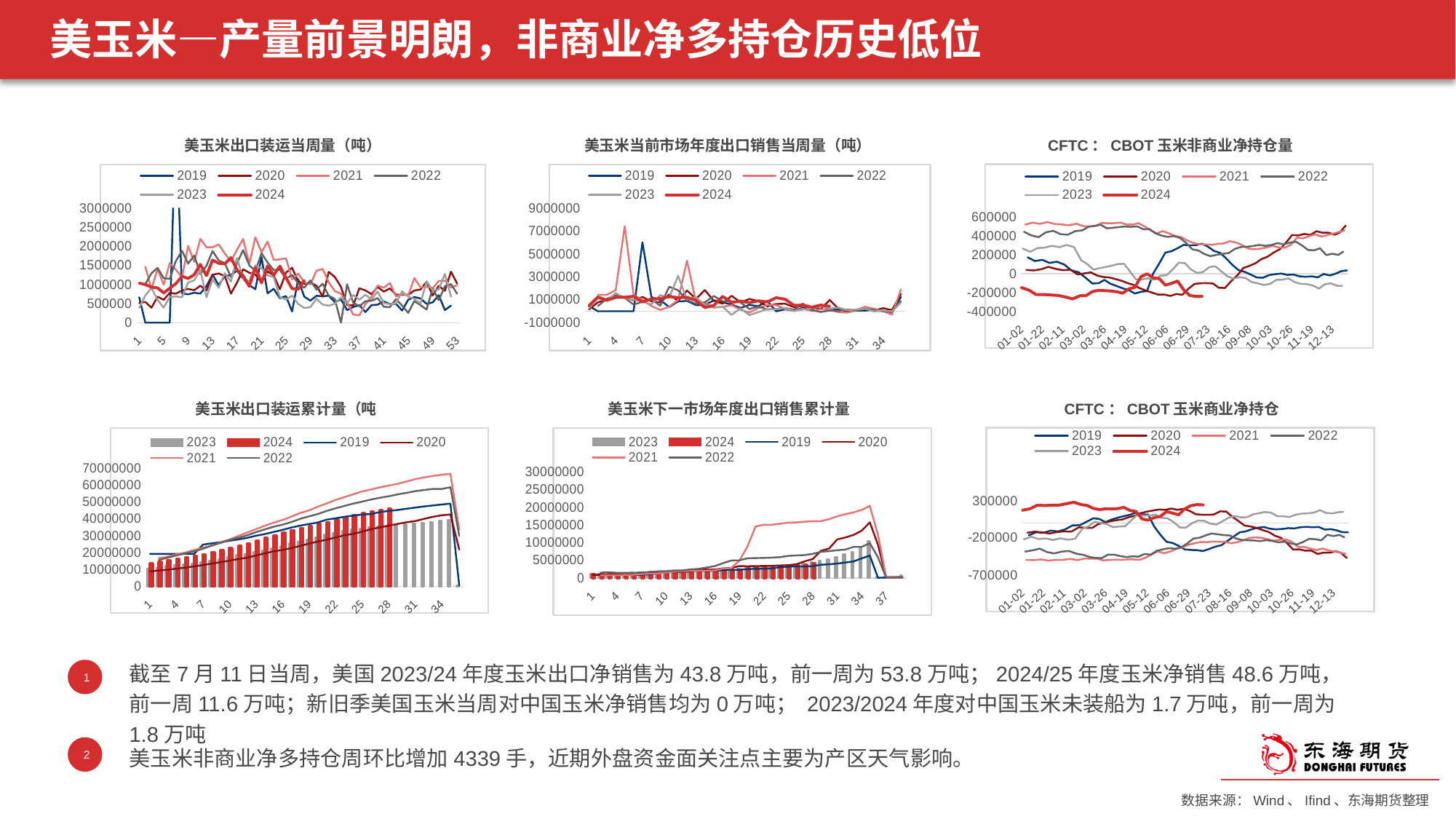

# 美玉米—产量前景明朗，非商业净多持仓历史低位
美玉米出口装运当周量（吨）

美玉米当前市场年度出口销售当周量（吨）

CFTC：CBOT玉米非商业净持仓量

### Chart

| Category | 2019 | 2020 | 2021 | 2022 | 2023 | 2024 |
|---|---|---|---|---|---|---|
| 1 | 664975.0 | 514555.0 | None | None | 387077.0 | 1037102.0 |
| 2 | 0.0 | 544677.0 | 1464289.0 | 1011806.0 | 715740.0 | 1000420.0 |
| 3 | 0.0 | 392060.0 | 886650.0 | 1297657.0 | 912584.0 | 931753.0 |
| 4 | 0.0 | 681932.0 | 1413986.0 | 1436867.0 | 598291.0 | 911350.0 |
| 5 | 0.0 | 599003.0 | 995496.0 | 1166611.0 | 394890.0 | 782753.0 |
| 6 | 0.0 | 782762.0 | 1565732.0 | 1149390.0 | 670541.0 | 903258.0 |
| 7 | 5489592.0 | 760882.0 | 1387132.0 | 1617553.0 | 687399.0 | 1024525.0 |
| 8 | 769089.0 | 844671.0 | 1190062.0 | 1886226.0 | 666416.0 | 1216166.0 |
| 9 | 744006.0 | 884613.0 | 2010177.0 | 1550805.0 | 1052015.0 | 1159489.0 |
| 10 | 785767.0 | 851715.0 | 1592851.0 | 1763327.0 | 1112432.0 | 1258584.0 |
| 11 | 764246.0 | 970158.0 | 2199438.0 | 1273476.0 | 1381336.0 | 1528506.0 |
| 12 | 959545.0 | 846016.0 | 1977987.0 | 1491438.0 | 668188.0 | 1234086.0 |
| 13 | 1262193.0 | 1258536.0 | 1977519.0 | 1882409.0 | 1136820.0 | 1641388.0 |
| 14 | 982982.0 | 1290271.0 | 2053351.0 | 1632992.0 | 916951.0 | 1556797.0 |
| 15 | 1224175.0 | 1222075.0 | 1816253.0 | 1560206.0 | 1298544.0 | 1546246.0 |
| 16 | 1248712.0 | 763401.0 | 1605735.0 | 1196423.0 | 1076270.0 | 1707722.0 |
| 17 | 1366047.0 | 1051505.0 | 1915231.0 | 1562052.0 | 1699186.0 | 1382349.0 |
| 18 | 1154071.0 | 1400367.0 | 2195129.0 | 1904846.0 | 1146083.0 | 1231175.0 |
| 19 | 983867.0 | 1311073.0 | 1544116.0 | 1504276.0 | 1086516.0 | 952439.0 |
| 20 | 879294.0 | 1261263.0 | 2239939.0 | 1358392.0 | 1502794.0 | 1448552.0 |
| 21 | 1720358.0 | 1061193.0 | 1849975.0 | 1821104.0 | 1434779.0 | 1044434.0 |
| 22 | 769968.0 | 1343304.0 | 2127389.0 | 1579723.0 | 1244740.0 | 1488649.0 |
| 23 | 888600.0 | 1241155.0 | 1646952.0 | 1381597.0 | 1192627.0 | 1248952.0 |
| 24 | 640918.0 | 877447.0 | 1661550.0 | 1387083.0 | 668316.0 | 1481696.0 |
| 25 | 696390.0 | 1313026.0 | 1689661.0 | 1147258.0 | 605304.0 | 1177179.0 |
| 26 | 293264.0 | 1439913.0 | 1136655.0 | 1254725.0 | 707456.0 | 894422.0 |
| 27 | 1135832.0 | 1084317.0 | 1286348.0 | 1027365.0 | 492711.0 | 879095.0 |
| 28 | 682436.0 | 1014288.0 | 1061748.0 | 916123.0 | 383830.0 | 1103800.0 |
| 29 | 578589.0 | 1050923.0 | 1003505.0 | 1109081.0 | 409142.0 | None |
| 30 | 704133.0 | 971230.0 | 1360958.0 | 867932.0 | 626168.0 | None |
| 31 | 692641.0 | 685480.0 | 1410662.0 | 1021051.0 | 478426.0 | None |
| 32 | 707893.0 | 1333065.0 | 1060049.0 | 705390.0 | 444842.0 | None |
| 33 | 539677.0 | 1196989.0 | 829180.0 | 622991.0 | 496472.0 | None |
| 34 | 611228.0 | 939091.0 | 760546.0 | 0.0 | 663383.0 | None |
| 35 | 329982.0 | 464216.0 | 529328.0 | 1007988.0 | 514958.0 | None |
| 36 | 412243.0 | 448652.5 | 211943.0 | 525800.5 | 726028.0 | None |
| 37 | 457306.0 | 901965.0 | 192003.0 | 426802.0 | 602519.0 | None |
| 38 | 278922.0 | 845178.0 | 485813.0 | 563029.0 | 729976.0 | None |
| 39 | 458330.0 | 750181.0 | 676247.0 | 574680.0 | 612369.0 | None |
| 40 | 474396.0 | 934785.0 | 974642.0 | 645508.0 | 812877.0 | None |
| 41 | 556585.0 | 815104.0 | 918143.0 | 419590.0 | 516294.0 | None |
| 42 | 489040.0 | 898018.0 | 1041681.0 | 407161.0 | 483692.0 | None |
| 43 | 494284.0 | 734183.0 | 688505.0 | 618958.0 | 505885.0 | None |
| 44 | 317879.0 | 728763.0 | 748531.0 | 450158.0 | 824884.0 | None |
| 45 | 602235.0 | 730922.0 | 718018.0 | 259441.0 | 683062.0 | None |
| 46 | 673060.0 | 844630.0 | 1167734.0 | 564394.0 | 623813.0 | None |
| 47 | 635334.0 | 871141.0 | 929019.0 | 462286.0 | 499858.0 | None |
| 48 | 494779.0 | 1072268.0 | 938435.0 | 344485.0 | 1086074.0 | None |
| 49 | 531371.0 | 714971.0 | 904632.0 | 900068.0 | 850964.0 | None |
| 50 | 720062.0 | 965375.0 | 1093543.0 | 590514.0 | 870882.0 | None |
| 51 | 331735.0 | 835664.0 | 1101432.0 | 958747.0 | 1279454.0 | None |
| 52 | 447466.0 | 1339613.0 | 921417.0 | 1012459.0 | 681465.0 | None |
| 53 | None | 1027853.0 | 985066.0 | 761797.0 | None | None |

### Chart

| Category | 2019 | 2020 | 2021 | 2022 | 2023 | 2024 |
|---|---|---|---|---|---|---|
| 1 | 459822.0 | 161888.0 | None | None | 255687.0 | 487609.0 |
| 2 | 0.0 | 784762.0 | 1437743.0 | 457675.0 | 1132142.0 | 1251109.0 |
| 3 | 0.0 | 1006873.0 | 1437562.0 | 1091257.0 | 910400.0 | 954796.0 |
| 4 | 0.0 | 1234660.0 | 1850306.0 | 1402309.0 | 1593223.0 | 1206718.0 |
| 5 | 0.0 | 1247802.0 | 7436504.0 | 1175186.0 | 1160280.0 | 1219325.0 |
| 6 | 0.0 | 968815.0 | 1448649.0 | 589080.0 | 1024499.0 | 1306889.0 |
| 7 | 6028535.0 | 1248825.0 | 999165.0 | 820041.0 | 823177.0 | 820419.0 |
| 8 | 1239914.0 | 864635.0 | 453281.0 | 1040946.0 | 598109.0 | 1082328.0 |
| 9 | 969742.0 | 769205.0 | 115888.0 | 485118.0 | 1412074.0 | 1109591.0 |
| 10 | 371981.0 | 1471165.0 | 395506.0 | 2143700.0 | 1183747.0 | 1283415.0 |
| 11 | 855944.0 | 904524.0 | 985890.0 | 1836357.0 | 3095895.0 | 1185807.0 |
| 12 | 904536.0 | 1814255.0 | 4423853.0 | 978775.0 | 1036432.0 | 1206509.0 |
| 13 | 537264.0 | 1075436.0 | 797278.0 | 636852.0 | 1246607.0 | 947995.0 |
| 14 | 547962.0 | 1848917.0 | 757039.0 | 782434.0 | 527719.0 | 325479.0 |
| 15 | 947616.0 | 906618.0 | 327741.0 | 1332871.0 | 312442.0 | 501166.0 |
| 16 | 779872.0 | 659382.0 | 387531.0 | 879212.0 | 399972.0 | 1298418.0 |
| 17 | 586461.0 | 1356689.0 | 521277.0 | 866755.0 | -315639.0 | 758466.0 |
| 18 | 287569.0 | 774632.0 | 137375.0 | 782543.0 | 257279.0 | 889185.0 |
| 19 | 553334.0 | 1073237.0 | -113360.0 | 192739.0 | -338974.0 | 742177.0 |
| 20 | 442080.0 | 884162.0 | 277573.0 | 413633.0 | -75153.0 | 911151.0 |
| 21 | 906765.0 | 427185.0 | 555918.0 | 151646.0 | 186695.0 | 810148.0 |
| 22 | -8788.0 | 633971.0 | 531106.0 | 185760.0 | 172709.0 | 1180938.0 |
| 23 | 168503.0 | 660727.0 | 189589.0 | 280416.0 | 273255.0 | 1056111.0 |
| 24 | 38402.0 | 357792.0 | 17994.0 | 140935.0 | 35988.0 | 511432.0 |
| 25 | 294912.0 | 461650.0 | 216284.0 | 671919.0 | 140387.0 | 542177.0 |
| 26 | 175561.0 | 361061.0 | 14979.0 | 88795.0 | 251693.0 | 357152.0 |
| 27 | 505396.0 | 195242.0 | 173177.0 | -66577.0 | 468432.0 | 538331.0 |
| 28 | 200009.0 | 981068.0 | 138817.0 | 59027.0 | 236809.0 | 437840.0 |
| 29 | 121196.0 | 220585.0 | -88491.0 | 33899.0 | 311929.0 | None |
| 30 | 143091.0 | -29321.0 | -115231.0 | 150302.0 | 107521.0 | None |
| 31 | 42564.0 | 101596.0 | 68215.0 | 57914.0 | 150434.0 | None |
| 32 | 56149.0 | 377188.0 | 377553.0 | 191813.0 | 233471.0 | None |
| 33 | 119267.0 | 61574.0 | 216499.0 | 99321.0 | -22726.0 | None |
| 34 | -2540.0 | 270350.0 | 6592.0 | 0.0 | 71737.0 | None |
| 35 | -82114.5 | 95759.0 | -300837.0 | -16380.0 | -15236.0 | None |
| 36 | 1232510.0 | 1505180.5 | 1898237.0 | 861137.0 | 753298.0 | None |

### Chart

| Category | 2019 | 2020 | 2021 | 2022 | 2023 | 2024 |
|---|---|---|---|---|---|---|
| 01-02 | None | None | None | None | None | -146728.0 |
| 01-03 | None | None | None | None | 267532.0 | None |
| 01-04 | None | None | None | 445481.0 | None | None |
| 01-05 | None | None | 521097.0 | None | None | None |
| 01-07 | None | 40231.0 | None | None | None | None |
| 01-08 | 174337.0 | None | None | None | None | None |
| 01-09 | None | None | None | None | None | -173033.0 |
| 01-10 | None | None | None | None | 233795.0 | None |
| 01-11 | None | None | None | 407492.0 | None | None |
| 01-12 | None | None | 542123.0 | None | None | None |
| 01-14 | None | 35915.0 | None | None | None | None |
| 01-15 | 134858.0 | None | None | None | None | None |
| 01-16 | None | None | None | None | None | -219968.0 |
| 01-17 | None | None | None | None | 271873.0 | None |
| 01-18 | None | None | None | 388138.0 | None | None |
| 01-19 | None | None | 528651.0 | None | None | None |
| 01-21 | None | 48023.0 | None | None | None | None |
| 01-22 | 148002.0 | None | None | None | None | None |
| 01-23 | None | None | None | None | None | -219200.0 |
| 01-24 | None | None | None | None | 277369.0 | None |
| 01-25 | None | None | None | 439098.0 | None | None |
| 01-26 | None | None | 547677.0 | None | None | None |
| 01-28 | None | 73420.0 | None | None | None | None |
| 01-29 | 114872.0 | None | None | None | None | None |
| 01-30 | None | None | None | None | None | -224832.0 |
| 01-31 | None | None | None | None | 296812.0 | None |
| 02-01 | None | None | None | 455220.0 | None | None |
| 02-02 | None | None | 528514.0 | None | None | None |
| 02-04 | None | 52619.0 | None | None | None | None |
| 02-05 | 128217.0 | None | None | None | None | None |
| 02-06 | None | None | None | None | None | -229422.0 |
| 02-07 | None | None | None | None | 282350.0 | None |
| 02-08 | None | None | None | 419602.0 | None | None |
| 02-09 | None | None | 522432.0 | None | None | None |
| 02-11 | None | 38221.0 | None | None | None | None |
| 02-12 | 98302.0 | None | None | None | None | None |
| 02-13 | None | None | None | None | None | -245939.0 |
| 02-14 | None | None | None | None | 304712.0 | None |
| 02-15 | None | None | None | 414492.0 | None | None |
| 02-16 | None | None | 514459.0 | None | None | None |
| 02-18 | None | 43773.0 | None | None | None | None |
| 02-19 | 35832.0 | None | None | None | None | None |
| 02-20 | None | None | None | None | None | -266067.0 |
| 02-21 | None | None | None | None | 283023.0 | None |
| 02-22 | None | None | None | 451742.0 | None | None |
| 02-23 | None | None | 529834.0 | None | None | None |
| 02-25 | None | -7132.0 | None | None | None | None |
| 02-26 | 14943.0 | None | None | None | None | None |
| 02-27 | None | None | None | None | None | -232604.0 |
| 02-28 | None | None | None | None | 143131.0 | None |
| 03-01 | None | None | None | 460938.0 | None | None |
| 03-02 | None | None | 503765.0 | None | None | None |
| 03-03 | None | 5565.0 | None | None | None | None |
| 03-05 | -46317.0 | None | None | None | None | -230887.0 |
| 03-07 | None | None | None | None | 103272.0 | None |
| 03-08 | None | None | None | 498033.0 | None | None |
| 03-09 | None | None | 503398.0 | None | None | None |
| 03-10 | None | 14852.0 | None | None | None | None |
| 03-12 | -102317.0 | None | None | None | None | -189030.0 |
| 03-14 | None | None | None | None | 43777.0 | None |
| 03-15 | None | None | None | 507206.0 | None | None |
| 03-16 | None | None | 509084.0 | None | None | None |
| 03-17 | None | -18310.0 | None | None | None | None |
| 03-19 | -100695.0 | None | None | None | None | -175513.0 |
| 03-21 | None | None | None | None | 59476.0 | None |
| 03-22 | None | None | None | 519356.0 | None | None |
| 03-23 | None | None | 538700.0 | None | None | None |
| 03-24 | None | -33526.0 | None | None | None | None |
| 03-26 | -64940.0 | None | None | None | None | -178021.0 |
| 03-28 | None | None | None | None | 71528.0 | None |
| 03-29 | None | None | None | 482092.0 | None | None |
| 03-30 | None | None | 535345.0 | None | None | None |
| 03-31 | None | -38936.0 | None | None | None | None |
| 04-02 | -105111.0 | None | None | None | None | -181336.0 |
| 04-04 | None | None | None | None | 85690.0 | None |
| 04-05 | None | None | None | 487073.0 | None | None |
| 04-06 | None | None | 536152.0 | None | None | None |
| 04-07 | None | -55775.0 | None | None | None | None |
| 04-09 | -129238.0 | None | None | None | None | -190191.0 |
| 04-11 | None | None | None | None | 103309.0 | None |
| 04-12 | None | None | None | 495581.0 | None | None |
| 04-13 | None | None | 543286.0 | None | None | None |
| 04-14 | None | -73294.0 | None | None | None | None |
| 04-16 | -154491.0 | None | None | None | None | -204857.0 |
| 04-18 | None | None | None | None | 105636.0 | None |
| 04-19 | None | None | None | 500612.0 | None | None |
| 04-20 | None | None | 522745.0 | None | None | None |
| 04-21 | None | -98477.0 | None | None | None | None |
| 04-23 | -173142.0 | None | None | None | None | -160168.0 |
| 04-25 | None | None | None | None | 24648.0 | None |
| 04-26 | None | None | None | 497625.0 | None | None |
| 04-27 | None | None | 521563.0 | None | None | None |
| 04-28 | None | -118448.0 | None | None | None | None |
| 04-30 | -208292.0 | None | None | None | None | -143424.0 |
| 05-02 | None | None | None | None | -60633.0 | None |
| 05-03 | None | None | None | 501865.0 | None | None |
| 05-04 | None | None | 536146.0 | None | None | None |
| 05-05 | None | -153090.0 | None | None | None | None |
| 05-07 | -191048.0 | None | None | None | None | -31354.0 |
| 05-09 | None | None | None | None | -59093.0 | None |
| 05-10 | None | None | None | 470908.0 | None | None |
| 05-11 | None | None | 500856.0 | None | None | None |
| 05-12 | None | -177571.0 | None | None | None | None |
| 05-14 | -183889.0 | None | None | None | None | 224.0 |
| 05-16 | None | None | None | None | -48459.0 | None |
| 05-17 | None | None | None | 473743.0 | None | None |
| 05-18 | None | None | 459478.0 | None | None | None |
| 05-19 | None | -199046.0 | None | None | None | None |
| 05-21 | 3245.0 | None | None | None | None | -41827.0 |
| 05-23 | None | None | None | None | -62267.0 | None |
| 05-24 | None | None | None | 427848.0 | None | None |
| 05-25 | None | None | 428426.0 | None | None | None |
| 05-26 | None | -220075.0 | None | None | None | None |
| 05-28 | 109994.0 | None | None | None | None | -51632.0 |
| 05-30 | None | None | None | None | -20407.0 | None |
| 05-31 | None | None | None | 404200.0 | None | None |
| 06-01 | None | None | 452376.0 | None | None | None |
| 06-02 | None | -219438.0 | None | None | None | None |
| 06-04 | 224015.0 | None | None | None | None | -119933.0 |
| 06-06 | None | None | None | None | -14771.0 | None |
| 06-07 | None | None | None | 391264.0 | None | None |
| 06-08 | None | None | 428428.0 | None | None | None |
| 06-09 | None | -235013.0 | None | None | None | None |
| 06-11 | 239375.0 | None | None | None | None | -101032.0 |
| 06-13 | None | None | None | None | 45092.0 | None |
| 06-14 | None | None | None | 399775.0 | None | None |
| 06-15 | None | None | 401376.0 | None | None | None |
| 06-16 | None | -214658.0 | None | None | None | None |
| 06-18 | 270346.0 | None | None | None | None | -76711.0 |
| 06-20 | None | None | None | None | 118773.0 | None |
| 06-21 | None | None | None | 380169.0 | None | None |
| 06-22 | None | None | 388411.0 | None | None | None |
| 06-23 | None | -221976.0 | None | None | None | None |
| 06-25 | 307201.0 | None | None | None | None | -169783.0 |
| 06-27 | None | None | None | None | 113438.0 | None |
| 06-28 | None | None | None | 328102.0 | None | None |
| 06-29 | None | None | 352967.0 | None | None | None |
| 06-30 | None | -157444.0 | None | None | None | None |
| 07-02 | 300799.0 | None | None | None | None | -228711.0 |
| 07-03 | None | None | None | None | 46403.0 | None |
| 07-05 | None | None | None | 260705.0 | None | None |
| 07-06 | None | None | 326814.0 | None | None | None |
| 07-07 | None | -107239.0 | None | None | None | None |
| 07-09 | 303206.0 | None | None | None | None | -239941.0 |
| 07-11 | None | None | None | None | 7811.0 | None |
| 07-12 | None | None | None | 247156.0 | None | None |
| 07-13 | None | None | 312979.0 | None | None | None |
| 07-14 | None | -99689.0 | None | None | None | None |
| 07-16 | 318221.0 | None | None | None | None | -238816.0 |
| 07-18 | None | None | None | None | 19870.0 | None |
| 07-19 | None | None | None | 209940.0 | None | None |
| 07-20 | None | None | 311529.0 | None | None | None |
| 07-21 | None | -98854.0 | None | None | None | None |
| 07-23 | 287036.0 | None | None | None | None | None |
| 07-25 | None | None | None | None | 70476.0 | None |
| 07-26 | None | None | None | 186528.0 | None | None |
| 07-27 | None | None | 306677.0 | None | None | None |
| 07-28 | None | -102419.0 | None | None | None | None |
| 07-30 | 241659.0 | None | None | None | None | None |
| 08-01 | None | None | None | None | 80074.0 | None |
| 08-02 | None | None | None | 201355.0 | None | None |
| 08-03 | None | None | 318043.0 | None | None | None |
| 08-04 | None | -148441.0 | None | None | None | None |
| 08-06 | 221620.0 | None | None | None | None | None |
| 08-08 | None | None | None | None | 25727.0 | None |
| 08-09 | None | None | None | 210786.0 | None | None |
| 08-10 | None | None | 321559.0 | None | None | None |
| 08-11 | None | -149902.0 | None | None | None | None |
| 08-13 | 161639.0 | None | None | None | None | None |
| 08-15 | None | None | None | None | -26966.0 | None |
| 08-16 | None | None | None | 220129.0 | None | None |
| 08-17 | None | None | 345846.0 | None | None | None |
| 08-18 | None | -77166.0 | None | None | None | None |
| 08-20 | 94084.0 | None | None | None | None | None |
| 08-22 | None | None | None | None | -51550.0 | None |
| 08-23 | None | None | None | 263243.0 | None | None |
| 08-24 | None | None | 330967.0 | None | None | None |
| 08-25 | None | -17387.0 | None | None | None | None |
| 08-27 | 38944.0 | None | None | None | None | None |
| 08-29 | None | None | None | None | -35813.0 | None |
| 08-30 | None | None | None | 283397.0 | None | None |
| 08-31 | None | None | 304172.0 | None | None | None |
| 09-01 | None | 61251.0 | None | None | None | None |
| 09-03 | 21012.0 | None | None | None | None | None |
| 09-05 | None | None | None | None | -45632.0 | None |
| 09-06 | None | None | None | 286547.0 | None | None |
| 09-07 | None | None | 267777.0 | None | None | None |
| 09-08 | None | 83689.0 | None | None | None | None |
| 09-10 | -7478.0 | None | None | None | None | None |
| 09-12 | None | None | None | None | -87988.0 | None |
| 09-13 | None | None | None | 294569.0 | None | None |
| 09-14 | None | None | 258634.0 | None | None | None |
| 09-15 | None | 111834.0 | None | None | None | None |
| 09-17 | -38740.0 | None | None | None | None | None |
| 09-19 | None | None | None | None | -101233.0 | None |
| 09-20 | None | None | None | 305677.0 | None | None |
| 09-21 | None | None | 265501.0 | None | None | None |
| 09-22 | None | 156894.0 | None | None | None | None |
| 09-24 | -41921.0 | None | None | None | None | None |
| 09-26 | None | None | None | None | -118540.0 | None |
| 09-27 | None | None | None | 296622.0 | None | None |
| 09-28 | None | None | 278546.0 | None | None | None |
| 09-29 | None | 181892.0 | None | None | None | None |
| 10-01 | -14006.0 | None | None | None | None | None |
| 10-03 | None | None | None | None | -107544.0 | None |
| 10-04 | None | None | None | 304962.0 | None | None |
| 10-05 | None | None | 297005.0 | None | None | None |
| 10-06 | None | 225674.0 | None | None | None | None |
| 10-08 | -4262.0 | None | None | None | None | None |
| 10-10 | None | None | None | None | -64784.0 | None |
| 10-11 | None | None | None | 325121.0 | None | None |
| 10-12 | None | None | 279288.0 | None | None | None |
| 10-13 | None | 259987.0 | None | None | None | None |
| 10-15 | 3347.0 | None | None | None | None | None |
| 10-17 | None | None | None | None | -62554.0 | None |
| 10-18 | None | None | None | 312419.0 | None | None |
| 10-19 | None | None | 277029.0 | None | None | None |
| 10-20 | None | 329908.0 | None | None | None | None |
| 10-22 | -11379.0 | None | None | None | None | None |
| 10-24 | None | None | None | None | -48280.0 | None |
| 10-25 | None | None | None | 329784.0 | None | None |
| 10-26 | None | None | 307810.0 | None | None | None |
| 10-27 | None | 411013.0 | None | None | None | None |
| 10-29 | -8053.0 | None | None | None | None | None |
| 10-31 | None | None | None | None | -87696.0 | None |
| 11-01 | None | None | None | 340788.0 | None | None |
| 11-02 | None | None | 383109.0 | None | None | None |
| 11-03 | None | 406203.0 | None | None | None | None |
| 11-05 | -25987.0 | None | None | None | None | None |
| 11-07 | None | None | None | None | -106041.0 | None |
| 11-08 | None | None | None | 301554.0 | None | None |
| 11-09 | None | None | 375298.0 | None | None | None |
| 11-10 | None | 422659.0 | None | None | None | None |
| 11-12 | -31986.0 | None | None | None | None | None |
| 11-14 | None | None | None | None | -109200.0 | None |
| 11-15 | None | None | None | 252908.0 | None | None |
| 11-16 | None | None | 399186.0 | None | None | None |
| 11-17 | None | 411500.0 | None | None | None | None |
| 11-19 | -26494.0 | None | None | None | None | None |
| 11-21 | None | None | None | None | -124006.0 | None |
| 11-22 | None | None | None | 248765.0 | None | None |
| 11-23 | None | None | 417089.0 | None | None | None |
| 11-24 | None | 451339.0 | None | None | None | None |
| 11-26 | -37462.0 | None | None | None | None | None |
| 11-28 | None | None | None | None | -157148.0 | None |
| 11-29 | None | None | None | 270242.0 | None | None |
| 11-30 | None | None | 394912.0 | None | None | None |
| 12-01 | None | 434952.0 | None | None | None | None |
| 12-03 | -1936.0 | None | None | None | None | None |
| 12-05 | None | None | None | None | -110439.0 | None |
| 12-06 | None | None | None | 198375.0 | None | None |
| 12-07 | None | None | 410814.0 | None | None | None |
| 12-08 | None | 434765.0 | None | None | None | None |
| 12-10 | -17821.0 | None | None | None | None | None |
| 12-12 | None | None | None | None | -101215.0 | None |
| 12-13 | None | None | None | 212230.0 | None | None |
| 12-14 | None | None | 426621.0 | None | None | None |
| 12-15 | None | 414234.0 | None | None | None | None |
| 12-17 | 2668.0 | None | None | None | None | None |
| 12-19 | None | None | None | None | -127570.0 | None |
| 12-20 | None | None | None | 199980.0 | None | None |
| 12-21 | None | 436455.0 | 445320.0 | None | None | None |
| 12-24 | 26634.0 | None | None | None | None | None |
| 12-26 | None | None | None | None | -127651.0 | None |
| 12-27 | None | None | None | 235133.0 | None | None |
| 12-28 | None | None | 458176.0 | None | None | None |
| 12-29 | None | 510548.0 | None | None | None | None |
| 12-31 | 36249.0 | None | None | None | None | None |
美玉米出口装运累计量（吨
美玉米下一市场年度出口销售累计量

CFTC：CBOT玉米商业净持仓

### Chart

| Category | 2023 | 2024 | 2019 | 2020 | 2021 | 2022 |
|---|---|---|---|---|---|---|
| 1 | 10383973.0 | 13427198.0 | 19266614.0 | 8889582.0 | None | None |
| 2 | 11099713.0 | 14427618.0 | 19266614.0 | 9434259.0 | 16720616.0 | 15664575.0 |
| 3 | 12012297.0 | 15359371.0 | 19266614.0 | 9826319.0 | 17607266.0 | 16962232.0 |
| 4 | 12610588.0 | 16270721.0 | 19266614.0 | 10508251.0 | 19021252.0 | 18399099.0 |
| 5 | 13005478.0 | 17053474.0 | 19266614.0 | 11107254.0 | 20016748.0 | 19565710.0 |
| 6 | 13676019.0 | 17956732.0 | 19266614.0 | 11890016.0 | 21582480.0 | 20715100.0 |
| 7 | 14363418.0 | 18981257.0 | 24756206.0 | 12650898.0 | 22969612.0 | 22332653.0 |
| 8 | 15029834.0 | 20197423.0 | 25525295.0 | 13495569.0 | 24159674.0 | 24218879.0 |
| 9 | 16081849.0 | 21356912.0 | 26269301.0 | 14380182.0 | 26169851.0 | 25769684.0 |
| 10 | 17193281.0 | 22615496.0 | 27055068.0 | 15231897.0 | 27762702.0 | 27533011.0 |
| 11 | 18574617.0 | 24144002.0 | 27819314.0 | 16202055.0 | 29962140.0 | 28806487.0 |
| 12 | 19242805.0 | 25378088.0 | 28778859.0 | 17048071.0 | 31940127.0 | 30297925.0 |
| 13 | 20379625.0 | 27019476.0 | 30041052.0 | 18306607.0 | 33917646.0 | 32180334.0 |
| 14 | 21296576.0 | 28576273.0 | 31024034.0 | 19596878.0 | 35970997.0 | 33813326.0 |
| 15 | 22595120.0 | 30122519.0 | 32248209.0 | 20818953.0 | 37787250.0 | 35373532.0 |
| 16 | 23671390.0 | 31830241.0 | 33496921.0 | 21582354.0 | 39392985.0 | 36569955.0 |
| 17 | 25370576.0 | 33212590.0 | 34862968.0 | 22633859.0 | 41308216.0 | 38132007.0 |
| 18 | 26516659.0 | 34443765.0 | 36017039.0 | 24034226.0 | 43503345.0 | 40036853.0 |
| 19 | 27603175.0 | 35396204.0 | 37000906.0 | 25345299.0 | 45047461.0 | 41541129.0 |
| 20 | 29105969.0 | 36844756.0 | 37880200.0 | 26606562.0 | 47287400.0 | 42899521.0 |
| 21 | 30540748.0 | 37889190.0 | 39600558.0 | 27667755.0 | 49137375.0 | 44720625.0 |
| 22 | 31785488.0 | 39377839.0 | 40370526.0 | 29011059.0 | 51264764.0 | 46300348.0 |
| 23 | 32978115.0 | 40626791.0 | 41259126.0 | 30252214.0 | 52911716.0 | 47681945.0 |
| 24 | 33646431.0 | 42108487.0 | 41900044.0 | 31129661.0 | 54573266.0 | 49069028.0 |
| 25 | 34251735.0 | 43285666.0 | 42596434.0 | 32442687.0 | 56262927.0 | 50216286.0 |
| 26 | 34959191.0 | 44180088.0 | 42889698.0 | 33882600.0 | 57399582.0 | 51471011.0 |
| 27 | 35451902.0 | 45059183.0 | 44025530.0 | 34966917.0 | 58685930.0 | 52498376.0 |
| 28 | 35835732.0 | 46162983.0 | 44707966.0 | 35981205.0 | 59747678.0 | 53414499.0 |
| 29 | 36244874.0 | None | 45286555.0 | 37032128.0 | 60751183.0 | 54523580.0 |
| 30 | 36871042.0 | None | 45990688.0 | 38003358.0 | 62112141.0 | 55391512.0 |
| 31 | 37349468.0 | None | 46683329.0 | 38688838.0 | 63522803.0 | 56412563.0 |
| 32 | 37794310.0 | None | 47391222.0 | 40021903.0 | 64582852.0 | 57117953.0 |
| 33 | 38290782.0 | None | 47930899.0 | 41218892.0 | 65412032.0 | 57740944.0 |
| 34 | 38954165.0 | None | 48542127.0 | 42157983.0 | 66172578.0 | 57740944.0 |
| 35 | 39469123.0 | None | 49063111.0 | 42622199.0 | 66701906.0 | 58748932.0 |
| 36 | 726028.0 | None | 412243.0 | 21759752.0 | 33562896.0 | 29900266.5 |

### Chart

| Category | 2023 | 2024 | 2019 | 2020 | 2021 | 2022 |
|---|---|---|---|---|---|---|
| 1 | 1161434.0 | 1072704.0 | 867926.0 | 815618.0 | None | None |
| 2 | 1248444.0 | 1092704.0 | 867926.0 | 1022618.0 | 757003.0 | 1512040.0 |
| 3 | 1263944.0 | 1130345.0 | 867926.0 | 1024618.0 | 803433.0 | 1617040.0 |
| 4 | 1427126.0 | 1274835.0 | 867926.0 | 1168194.0 | 803433.0 | 1452040.0 |
| 5 | 1437126.0 | 1274835.0 | 867926.0 | 1258923.0 | 887253.0 | 1452040.0 |
| 6 | 1537126.0 | 1277135.0 | 867926.0 | 1258923.0 | 899420.0 | 1452040.0 |
| 7 | 1562674.0 | 1454840.0 | 897096.0 | 1259939.0 | 1082032.0 | 1565540.0 |
| 8 | 1562674.0 | 1619840.0 | 1017547.0 | 1373559.0 | 1227912.0 | 1682916.0 |
| 9 | 1675837.0 | 1619840.0 | 1298447.0 | 1473591.0 | 1266751.0 | 1905760.0 |
| 10 | 1859363.0 | 1619840.0 | 1773024.0 | 1601691.0 | 1554042.0 | 1928620.0 |
| 11 | 1952412.0 | 1619840.0 | 1833024.0 | 1657764.0 | 1794918.0 | 2132620.0 |
| 12 | 1974212.0 | 1746256.0 | 1918460.0 | 1740695.0 | 1939490.0 | 2138716.0 |
| 13 | 2000402.0 | 1757654.0 | 2011424.0 | 1761016.0 | 1999490.0 | 2425516.0 |
| 14 | 2000402.0 | 1767154.0 | 2011424.0 | 2369786.0 | 2049490.0 | 2570751.0 |
| 15 | 2422402.0 | 1832154.0 | 2029853.0 | 2432709.0 | 2102068.0 | 2973834.0 |
| 16 | 2422402.0 | 2094436.0 | 2032853.0 | 2376802.0 | 2131570.0 | 3363384.0 |
| 17 | 2543359.0 | 2128094.0 | 2242317.0 | 2715843.0 | 2684944.0 | 4206824.0 |
| 18 | 2626421.0 | 2177224.0 | 2249217.0 | 2813365.0 | 2791116.0 | 4944693.0 |
| 19 | 2700419.0 | 2305462.0 | 2330046.0 | 3367860.0 | 4874761.0 | 4991328.0 |
| 20 | 2752518.0 | 2610414.0 | 2513925.0 | 3338501.0 | 8936560.0 | 5579790.0 |
| 21 | 3065166.0 | 2798177.0 | 2590393.0 | 3385001.0 | 14627909.0 | 5638083.0 |
| 22 | 2958383.0 | 2911434.0 | 2613851.0 | 3412510.0 | 15067402.0 | 5686831.0 |
| 23 | 2979438.0 | 2980897.0 | 2707958.0 | 3438448.0 | 15093778.0 | 5760379.0 |
| 24 | 3026587.0 | 3074537.0 | 3068792.0 | 3553218.0 | 15369873.0 | 5899245.0 |
| 25 | 3150124.0 | 3213835.0 | 3178904.0 | 3630206.0 | 15680682.0 | 6257652.0 |
| 26 | 3568155.0 | 3525373.0 | 3335155.0 | 3892926.0 | 15748317.0 | 6376911.0 |
| 27 | 4038962.0 | 3641869.0 | 3226793.0 | 4706271.0 | 15946535.0 | 6488148.0 |
| 28 | 4530557.0 | 4127550.0 | 3359790.0 | 5361711.0 | 16079746.0 | 6836304.0 |
| 29 | 4866313.0 | None | 3746404.0 | 7688898.0 | 16127439.0 | 7406508.0 |
| 30 | 5215165.0 | None | 3876012.0 | 8327612.0 | 16656695.0 | 7600233.0 |
| 31 | 5973531.0 | None | 4073046.0 | 10927115.0 | 17486859.0 | 7856918.0 |
| 32 | 6678225.0 | None | 4380637.0 | 11480259.0 | 18088671.0 | 8048258.0 |
| 33 | 7351724.0 | None | 4682245.0 | 12203604.0 | 18598658.0 | 8798298.0 |
| 34 | 8343502.0 | None | 5541141.0 | 13384102.0 | 19282694.0 | 8798298.0 |
| 35 | 10406627.0 | None | 6367972.5 | 15773226.0 | 20442235.0 | 9864323.0 |
| 36 | 145020.0 | None | 60000.0 | 9403575.0 | 12244583.5 | 5885910.0 |
| 37 | 145020.0 | None | 124914.0 | 205960.0 | 333246.0 | 90480.0 |
| 38 | 160260.0 | None | 124914.0 | 205960.0 | 333246.0 | 90480.0 |
| 39 | 771649.0 | None | 127441.0 | 205960.0 | 333246.0 | 250480.0 |

### Chart

| Category | 2019 | 2020 | 2021 | 2022 | 2023 | 2024 |
|---|---|---|---|---|---|---|
| 01-02 | None | None | None | None | None | 175098.0 |
| 01-03 | None | None | None | None | -217117.0 | None |
| 01-04 | None | None | None | -382800.0 | None | None |
| 01-05 | None | None | -494812.0 | None | None | None |
| 01-07 | None | -128356.0 | None | None | None | None |
| 01-08 | -163644.0 | None | None | None | None | None |
| 01-09 | None | None | None | None | None | 194021.0 |
| 01-10 | None | None | None | None | -182611.0 | None |
| 01-11 | None | None | None | -366833.0 | None | None |
| 01-12 | None | None | -497525.0 | None | None | None |
| 01-14 | None | -114310.0 | None | None | None | None |
| 01-15 | -122149.0 | None | None | None | None | None |
| 01-16 | None | None | None | None | None | 242217.0 |
| 01-17 | None | None | None | None | -213798.0 | None |
| 01-18 | None | None | None | -342687.0 | None | None |
| 01-19 | None | None | -489112.0 | None | None | None |
| 01-21 | None | -124320.0 | None | None | None | None |
| 01-22 | -129597.0 | None | None | None | None | None |
| 01-23 | None | None | None | None | None | 238826.0 |
| 01-24 | None | None | None | None | -205662.0 | None |
| 01-25 | None | None | None | -389471.0 | None | None |
| 01-26 | None | None | -505016.0 | None | None | None |
| 01-28 | None | -139821.0 | None | None | None | None |
| 01-29 | -100838.0 | None | None | None | None | None |
| 01-30 | None | None | None | None | None | 241727.0 |
| 01-31 | None | None | None | None | -225622.0 | None |
| 02-01 | None | None | None | -407663.0 | None | None |
| 02-02 | None | None | -495574.0 | None | None | None |
| 02-04 | None | -120527.0 | None | None | None | None |
| 02-05 | -111131.0 | None | None | None | None | None |
| 02-06 | None | None | None | None | None | 243991.0 |
| 02-07 | None | None | None | None | -204425.0 | None |
| 02-08 | None | None | None | -382874.0 | None | None |
| 02-09 | None | None | -495011.0 | None | None | None |
| 02-11 | None | -110159.0 | None | None | None | None |
| 02-12 | -82489.0 | None | None | None | None | None |
| 02-13 | None | None | None | None | None | 263504.0 |
| 02-14 | None | None | None | None | -223604.0 | None |
| 02-15 | None | None | None | -374969.0 | None | None |
| 02-16 | None | None | -481346.0 | None | None | None |
| 02-18 | None | -113831.0 | None | None | None | None |
| 02-19 | -28489.0 | None | None | None | None | None |
| 02-20 | None | None | None | None | None | 282468.0 |
| 02-21 | None | None | None | None | -209635.0 | None |
| 02-22 | None | None | None | -410962.0 | None | None |
| 02-23 | None | None | -497804.0 | None | None | None |
| 02-25 | None | -56033.0 | None | None | None | None |
| 02-26 | -27248.0 | None | None | None | None | None |
| 02-27 | None | None | None | None | None | 250628.0 |
| 02-28 | None | None | None | None | -75346.0 | None |
| 03-01 | None | None | None | -427812.0 | None | None |
| 03-02 | None | None | -476208.0 | None | None | None |
| 03-03 | None | -62371.0 | None | None | None | None |
| 03-05 | 24139.0 | None | None | None | None | 239461.0 |
| 03-07 | None | None | None | None | -44172.0 | None |
| 03-08 | None | None | None | -456684.0 | None | None |
| 03-09 | None | None | -478215.0 | None | None | None |
| 03-10 | None | -64049.0 | None | None | None | None |
| 03-12 | 66192.0 | None | None | None | None | 199050.0 |
| 03-14 | None | None | None | None | 19683.0 | None |
| 03-15 | None | None | None | -468758.0 | None | None |
| 03-16 | None | None | -478665.0 | None | None | None |
| 03-17 | None | -13134.0 | None | None | None | None |
| 03-19 | 56534.0 | None | None | None | None | 183490.0 |
| 03-21 | None | None | None | None | 3793.0 | None |
| 03-22 | None | None | None | -470715.0 | None | None |
| 03-23 | None | None | -501298.0 | None | None | None |
| 03-24 | None | 7434.0 | None | None | None | None |
| 03-26 | 13025.0 | None | None | None | None | 194599.0 |
| 03-28 | None | None | None | None | -12518.0 | None |
| 03-29 | None | None | None | -424699.0 | None | None |
| 03-30 | None | None | -495989.0 | None | None | None |
| 03-31 | None | 25914.0 | None | None | None | None |
| 04-02 | 49331.0 | None | None | None | None | 192640.0 |
| 04-04 | None | None | None | None | -53314.0 | None |
| 04-05 | None | None | None | -424154.0 | None | None |
| 04-06 | None | None | -491962.0 | None | None | None |
| 04-07 | None | 39743.0 | None | None | None | None |
| 04-09 | 73926.0 | None | None | None | None | 195882.0 |
| 04-11 | None | None | None | None | -45283.0 | None |
| 04-12 | None | None | None | -443706.0 | None | None |
| 04-13 | None | None | -494687.0 | None | None | None |
| 04-14 | None | 50915.0 | None | None | None | None |
| 04-16 | 94462.0 | None | None | None | None | 214170.0 |
| 04-18 | None | None | None | None | -41244.0 | None |
| 04-19 | None | None | None | -456269.0 | None | None |
| 04-20 | None | None | -488504.0 | None | None | None |
| 04-21 | None | 80422.0 | None | None | None | None |
| 04-23 | 112463.0 | None | None | None | None | 172388.0 |
| 04-25 | None | None | None | None | 34700.0 | None |
| 04-26 | None | None | None | -447256.0 | None | None |
| 04-27 | None | None | -488359.0 | None | None | None |
| 04-28 | None | 98878.0 | None | None | None | None |
| 04-30 | 142912.0 | None | None | None | None | 157105.0 |
| 05-02 | None | None | None | None | 113259.0 | None |
| 05-03 | None | None | None | -451210.0 | None | None |
| 05-04 | None | None | -494161.0 | None | None | None |
| 05-05 | None | 135723.0 | None | None | None | None |
| 05-07 | 118765.0 | None | None | None | None | 56642.0 |
| 05-09 | None | None | None | None | 103652.0 | None |
| 05-10 | None | None | None | -415345.0 | None | None |
| 05-11 | None | None | -464685.0 | None | None | None |
| 05-12 | None | 155713.0 | None | None | None | None |
| 05-14 | 115579.0 | None | None | None | None | 40405.0 |
| 05-16 | None | None | None | None | 102625.0 | None |
| 05-17 | None | None | None | -424756.0 | None | None |
| 05-18 | None | None | -420400.0 | None | None | None |
| 05-19 | None | 171187.0 | None | None | None | None |
| 05-21 | -46482.0 | None | None | None | None | 76085.0 |
| 05-23 | None | None | None | None | 115832.0 | None |
| 05-24 | None | None | None | -372522.0 | None | None |
| 05-25 | None | None | -379469.0 | None | None | None |
| 05-26 | None | 184402.0 | None | None | None | None |
| 05-28 | -156537.0 | None | None | None | None | 90934.0 |
| 05-30 | None | None | None | None | 72210.0 | None |
| 05-31 | None | None | None | -353348.0 | None | None |
| 06-01 | None | None | -405083.0 | None | None | None |
| 06-02 | None | 178820.0 | None | None | None | None |
| 06-04 | -250705.0 | None | None | None | None | 155249.0 |
| 06-06 | None | None | None | None | 66120.0 | None |
| 06-07 | None | None | None | -337137.0 | None | None |
| 06-08 | None | None | -382167.0 | None | None | None |
| 06-09 | None | 197560.0 | None | None | None | None |
| 06-11 | -266070.0 | None | None | None | None | 135664.0 |
| 06-13 | None | None | None | None | 12850.0 | None |
| 06-14 | None | None | None | -344196.0 | None | None |
| 06-15 | None | None | -348905.0 | None | None | None |
| 06-16 | None | 180114.0 | None | None | None | None |
| 06-18 | -305085.0 | None | None | None | None | 112382.0 |
| 06-20 | None | None | None | None | -58030.0 | None |
| 06-21 | None | None | None | -326474.0 | None | None |
| 06-22 | None | None | -328959.0 | None | None | None |
| 06-23 | None | 193701.0 | None | None | None | None |
| 06-25 | -353674.0 | None | None | None | None | 193911.0 |
| 06-27 | None | None | None | None | -60029.0 | None |
| 06-28 | None | None | None | -274110.0 | None | None |
| 06-29 | None | None | -290475.0 | None | None | None |
| 06-30 | None | 166384.0 | None | None | None | None |
| 07-02 | -361020.0 | None | None | None | None | 235768.0 |
| 07-03 | None | None | None | None | 524.0 | None |
| 07-05 | None | None | None | -207441.0 | None | None |
| 07-06 | None | None | -271509.0 | None | None | None |
| 07-07 | None | 120306.0 | None | None | None | None |
| 07-09 | -362971.0 | None | None | None | None | 250562.0 |
| 07-11 | None | None | None | None | 35215.0 | None |
| 07-12 | None | None | None | -196533.0 | None | None |
| 07-13 | None | None | -254581.0 | None | None | None |
| 07-14 | None | 113600.0 | None | None | None | None |
| 07-16 | -375540.0 | None | None | None | None | 246223.0 |
| 07-18 | None | None | None | None | 31268.0 | None |
| 07-19 | None | None | None | -165611.0 | None | None |
| 07-20 | None | None | -256483.0 | None | None | None |
| 07-21 | None | 112247.0 | None | None | None | None |
| 07-23 | -348709.0 | None | None | None | None | None |
| 07-25 | None | None | None | None | -6966.0 | None |
| 07-26 | None | None | None | -138899.0 | None | None |
| 07-27 | None | None | -246294.0 | None | None | None |
| 07-28 | None | 117419.0 | None | None | None | None |
| 07-30 | -317030.0 | None | None | None | None | None |
| 08-01 | None | None | None | None | -18222.0 | None |
| 08-02 | None | None | None | -149434.0 | None | None |
| 08-03 | None | None | -251904.0 | None | None | None |
| 08-04 | None | 158570.0 | None | None | None | None |
| 08-06 | -297826.0 | None | None | None | None | None |
| 08-08 | None | None | None | None | 26794.0 | None |
| 08-09 | None | None | None | -160654.0 | None | None |
| 08-10 | None | None | -250300.0 | None | None | None |
| 08-11 | None | 157480.0 | None | None | None | None |
| 08-13 | -238428.0 | None | None | None | None | None |
| 08-15 | None | None | None | None | 73174.0 | None |
| 08-16 | None | None | None | -166318.0 | None | None |
| 08-17 | None | None | -270993.0 | None | None | None |
| 08-18 | None | 87091.0 | None | None | None | None |
| 08-20 | -181602.0 | None | None | None | None | None |
| 08-22 | None | None | None | None | 96969.0 | None |
| 08-23 | None | None | None | -206806.0 | None | None |
| 08-24 | None | None | -256700.0 | None | None | None |
| 08-25 | None | 30517.0 | None | None | None | None |
| 08-27 | -123528.0 | None | None | None | None | None |
| 08-29 | None | None | None | None | 79380.0 | None |
| 08-30 | None | None | None | -225759.0 | None | None |
| 08-31 | None | None | -231861.0 | None | None | None |
| 09-01 | None | -31049.0 | None | None | None | None |
| 09-03 | -110781.0 | None | None | None | None | None |
| 09-05 | None | None | None | None | 79965.0 | None |
| 09-06 | None | None | None | -230702.0 | None | None |
| 09-07 | None | None | -198239.0 | None | None | None |
| 09-08 | None | -44102.0 | None | None | None | None |
| 09-10 | -82153.0 | None | None | None | None | None |
| 09-12 | None | None | None | None | 118836.0 | None |
| 09-13 | None | None | None | -234179.0 | None | None |
| 09-14 | None | None | -191326.0 | None | None | None |
| 09-15 | None | -63469.0 | None | None | None | None |
| 09-17 | -60653.0 | None | None | None | None | None |
| 09-19 | None | None | None | None | 134756.0 | None |
| 09-20 | None | None | None | -241238.0 | None | None |
| 09-21 | None | None | -199014.0 | None | None | None |
| 09-22 | None | -94171.0 | None | None | None | None |
| 09-24 | -51962.0 | None | None | None | None | None |
| 09-26 | None | None | None | None | 151450.0 | None |
| 09-27 | None | None | None | -229436.0 | None | None |
| 09-28 | None | None | -215090.0 | None | None | None |
| 09-29 | None | -119172.0 | None | None | None | None |
| 10-01 | -74904.0 | None | None | None | None | None |
| 10-03 | None | None | None | None | 140803.0 | None |
| 10-04 | None | None | None | -239959.0 | None | None |
| 10-05 | None | None | -237593.0 | None | None | None |
| 10-06 | None | -168646.0 | None | None | None | None |
| 10-08 | -82924.0 | None | None | None | None | None |
| 10-10 | None | None | None | None | 94387.0 | None |
| 10-11 | None | None | None | -258225.0 | None | None |
| 10-12 | None | None | -223336.0 | None | None | None |
| 10-13 | None | -197706.0 | None | None | None | None |
| 10-15 | -78103.0 | None | None | None | None | None |
| 10-17 | None | None | None | None | 93412.0 | None |
| 10-18 | None | None | None | -249255.0 | None | None |
| 10-19 | None | None | -218172.0 | None | None | None |
| 10-20 | None | -269498.0 | None | None | None | None |
| 10-22 | -66608.0 | None | None | None | None | None |
| 10-24 | None | None | None | None | 83034.0 | None |
| 10-25 | None | None | None | -273645.0 | None | None |
| 10-26 | None | None | -252059.0 | None | None | None |
| 10-27 | None | -355863.0 | None | None | None | None |
| 10-29 | -70398.0 | None | None | None | None | None |
| 10-31 | None | None | None | None | 114053.0 | None |
| 11-01 | None | None | None | -286790.0 | None | None |
| 11-02 | None | None | -320385.0 | None | None | None |
| 11-03 | None | -352161.0 | None | None | None | None |
| 11-05 | -54017.0 | None | None | None | None | None |
| 11-07 | None | None | None | None | 128097.0 | None |
| 11-08 | None | None | None | -254182.0 | None | None |
| 11-09 | None | None | -320877.0 | None | None | None |
| 11-10 | None | -371421.0 | None | None | None | None |
| 11-12 | -49552.0 | None | None | None | None | None |
| 11-14 | None | None | None | None | 133085.0 | None |
| 11-15 | None | None | None | -211862.0 | None | None |
| 11-16 | None | None | -340672.0 | None | None | None |
| 11-17 | None | -370203.0 | None | None | None | None |
| 11-19 | -55156.0 | None | None | None | None | None |
| 11-21 | None | None | None | None | 143223.0 | None |
| 11-22 | None | None | None | -215496.0 | None | None |
| 11-23 | None | None | -363662.0 | None | None | None |
| 11-24 | None | -414987.0 | None | None | None | None |
| 11-26 | -50520.0 | None | None | None | None | None |
| 11-28 | None | None | None | None | 175160.0 | None |
| 11-29 | None | None | None | -231169.0 | None | None |
| 11-30 | None | None | -341094.0 | None | None | None |
| 12-01 | None | -396349.0 | None | None | None | None |
| 12-03 | -86245.0 | None | None | None | None | None |
| 12-05 | None | None | None | None | 137754.0 | None |
| 12-06 | None | None | None | -157536.0 | None | None |
| 12-07 | None | None | -367873.0 | None | None | None |
| 12-08 | None | -397267.0 | None | None | None | None |
| 12-10 | -80699.0 | None | None | None | None | None |
| 12-12 | None | None | None | None | 131530.0 | None |
| 12-13 | None | None | None | -173223.0 | None | None |
| 12-14 | None | None | -381897.0 | None | None | None |
| 12-15 | None | -379371.0 | None | None | None | None |
| 12-17 | -97714.0 | None | None | None | None | None |
| 12-19 | None | None | None | None | 147902.0 | None |
| 12-20 | None | None | None | -158616.0 | None | None |
| 12-21 | None | -398336.0 | -401280.0 | None | None | None |
| 12-24 | -120459.0 | None | None | None | None | None |
| 12-26 | None | None | None | None | 151877.0 | None |
| 12-27 | None | None | None | -189873.0 | None | None |
| 12-28 | None | None | -411793.0 | None | None | None |
| 12-29 | None | -468912.0 | None | None | None | None |
| 12-31 | -123145.0 | None | None | None | None | None |
截至7月11日当周，美国2023/24年度玉米出口净销售为43.8万吨，前一周为53.8万吨；2024/25年度玉米净销售48.6万吨，前一周11.6万吨；新旧季美国玉米当周对中国玉米净销售均为0万吨； 2023/2024年度对中国玉米未装船为1.7万吨，前一周为1.8万吨
1
美玉米非商业净多持仓周环比增加4339手，近期外盘资金面关注点主要为产区天气影响。
2
数据来源：Wind、Ifind、东海期货整理